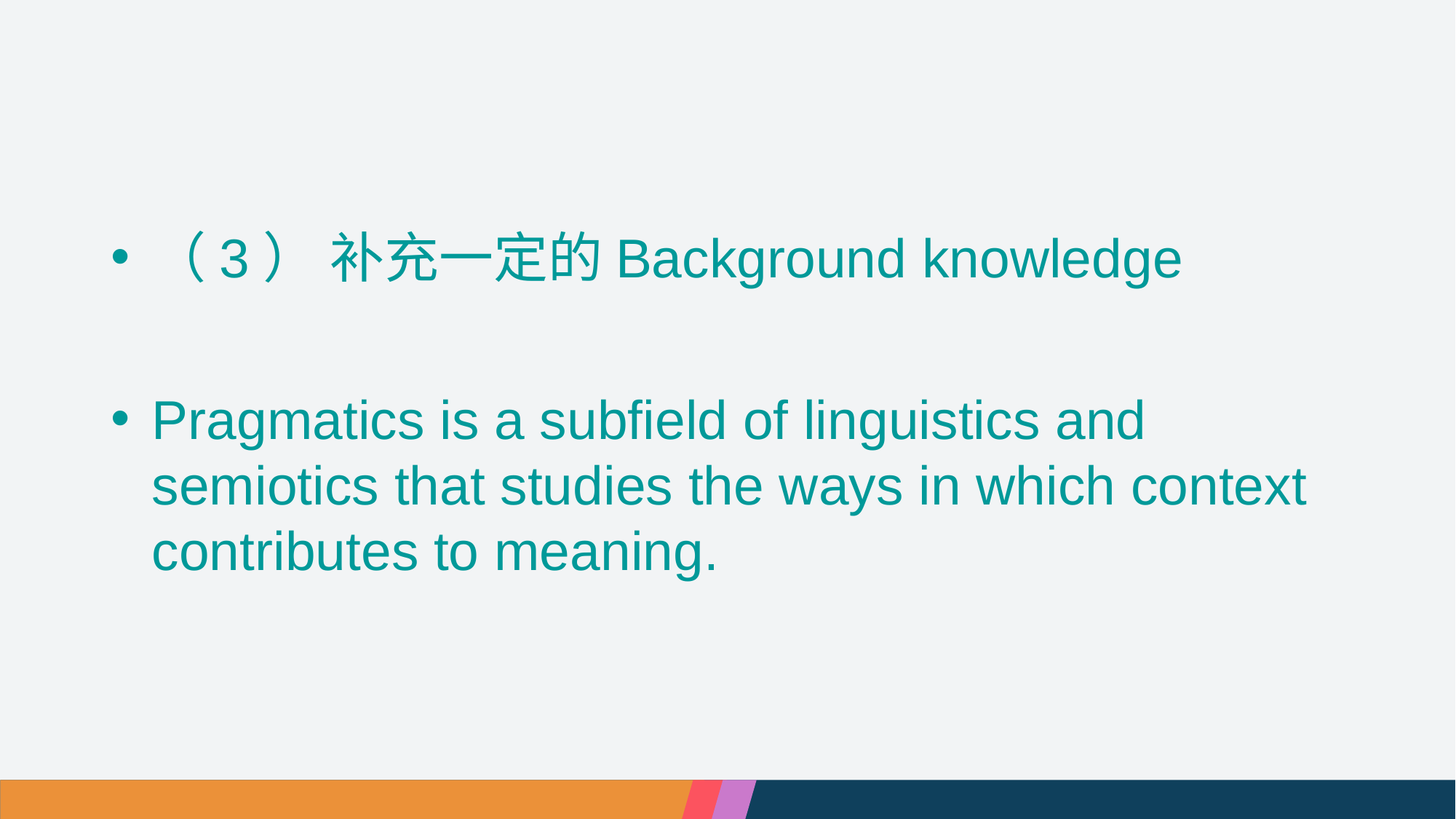

#
（3） 补充一定的Background knowledge

Pragmatics is a subfield of linguistics and semiotics that studies the ways in which context contributes to meaning.